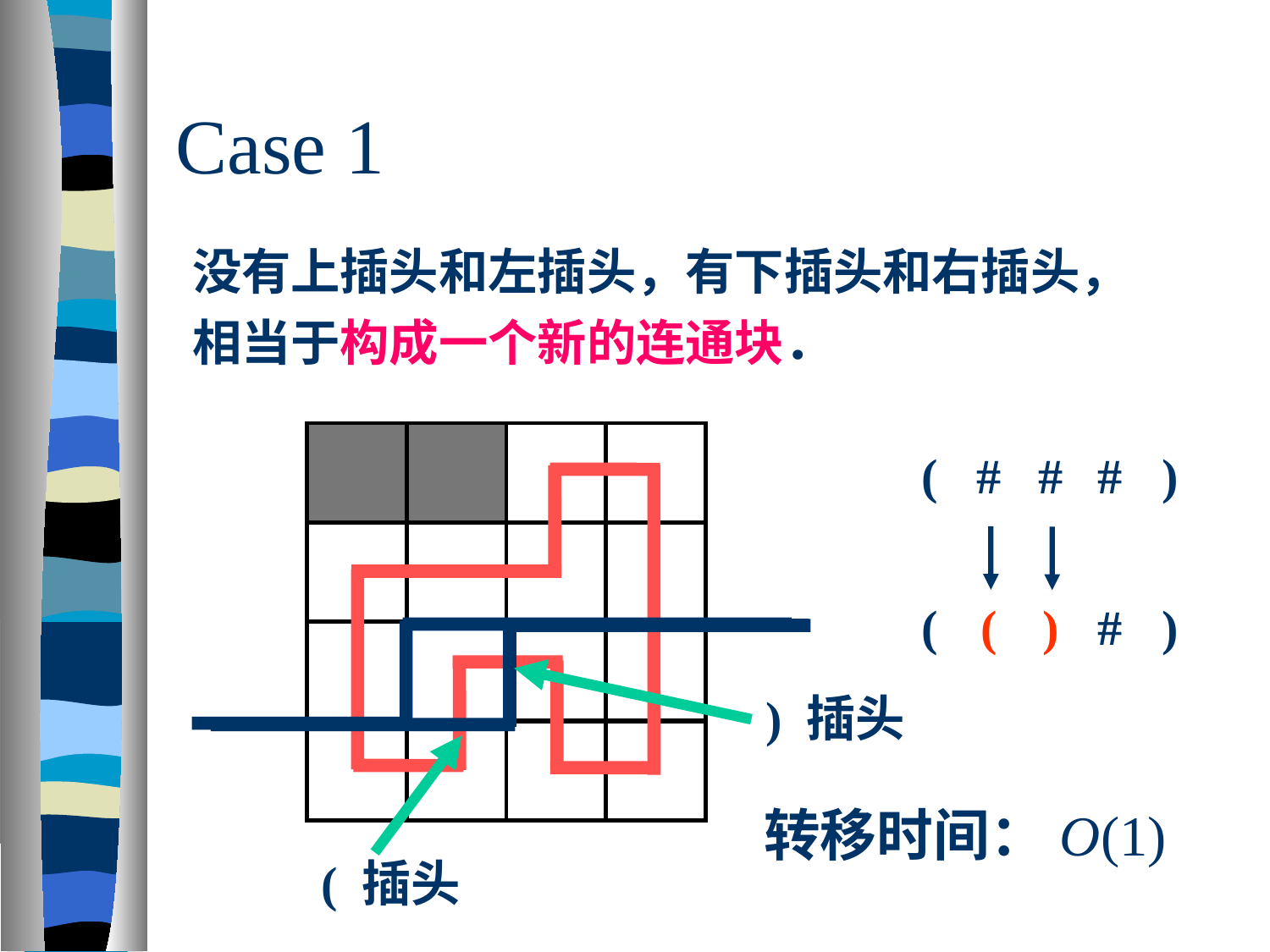

# Case 1
没有上插头和左插头，有下插头和右插头，相当于构成一个新的连通块．

(
#
#
#
)

(
(
)
#
)

 ) 插头

转移时间：O(1)
 ( 插头